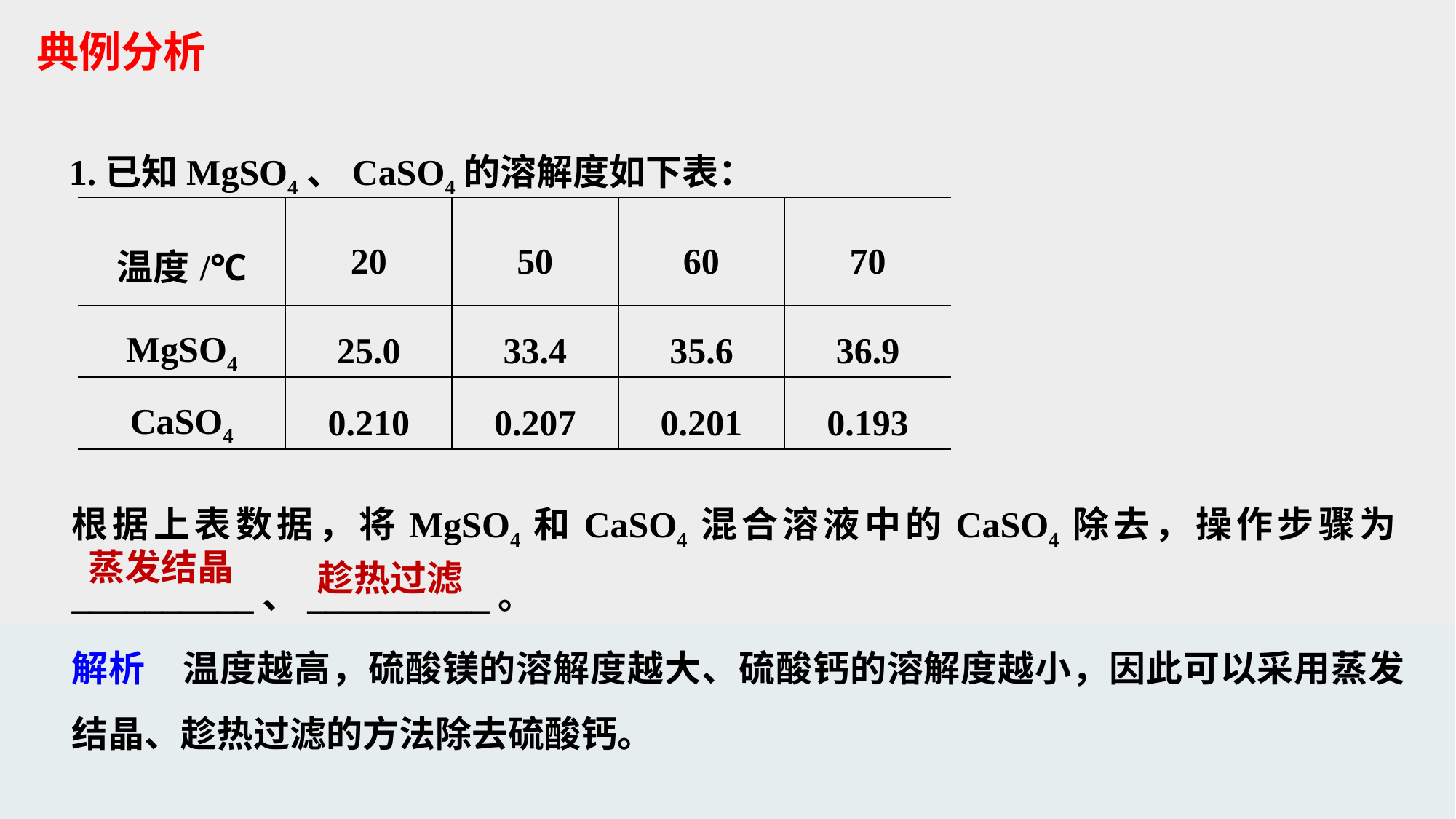

典例分析
1.已知MgSO4、CaSO4的溶解度如下表：
| 温度/℃ | 20 | 50 | 60 | 70 |
| --- | --- | --- | --- | --- |
| MgSO4 | 25.0 | 33.4 | 35.6 | 36.9 |
| CaSO4 | 0.210 | 0.207 | 0.201 | 0.193 |
根据上表数据，将MgSO4和CaSO4混合溶液中的CaSO4除去，操作步骤为__________、__________。
趁热过滤
蒸发结晶
解析　温度越高，硫酸镁的溶解度越大、硫酸钙的溶解度越小，因此可以采用蒸发结晶、趁热过滤的方法除去硫酸钙。